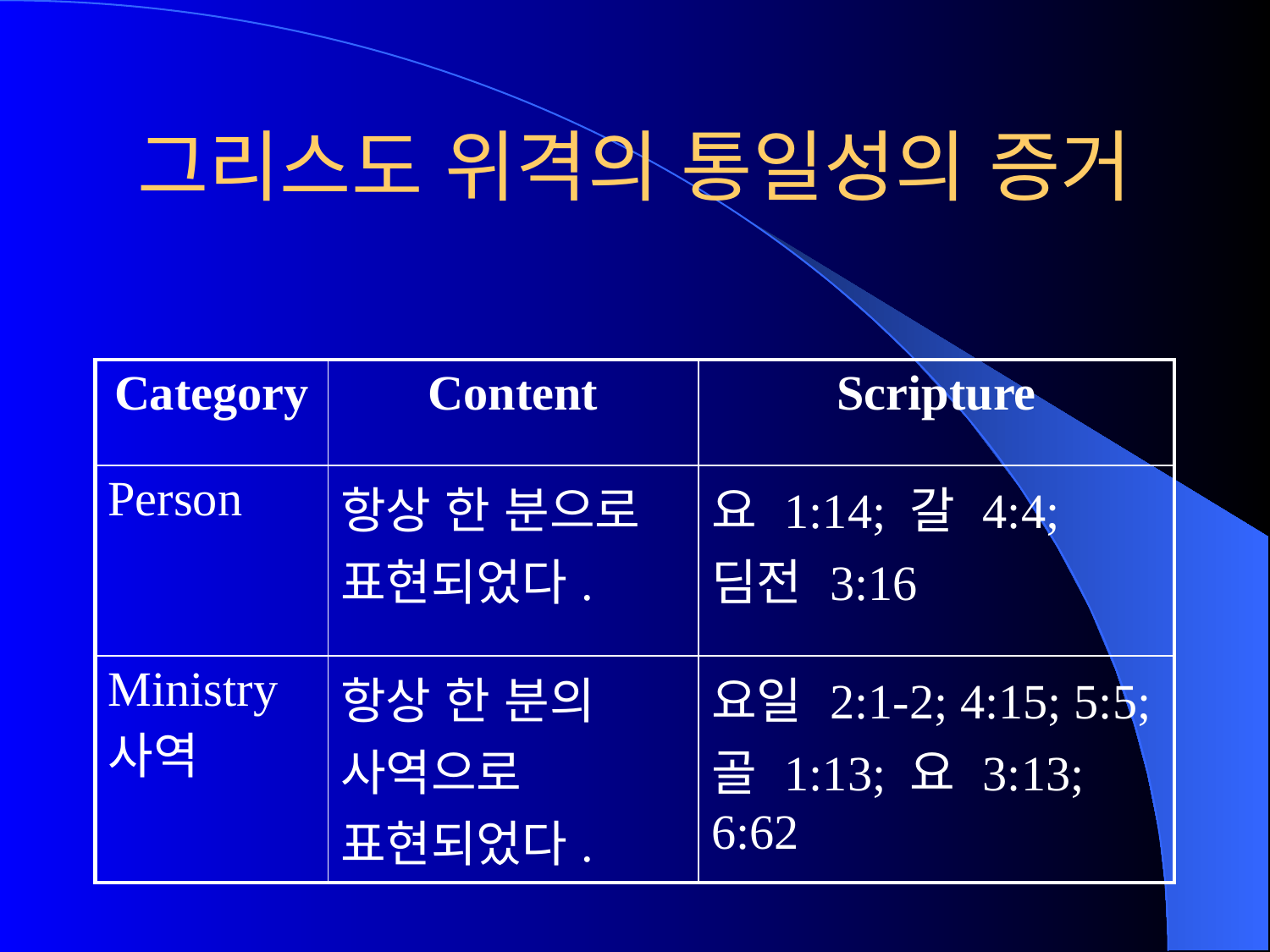

# 그리스도 위격의 통일성의 증거
| Category | Content | Scripture |
| --- | --- | --- |
| Person | 항상 한 분으로 표현되었다. | 요 1:14; 갈 4:4; 딤전 3:16 |
| Ministry 사역 | 항상 한 분의 사역으로 표현되었다. | 요일 2:1-2; 4:15; 5:5; 골 1:13; 요 3:13; 6:62 |